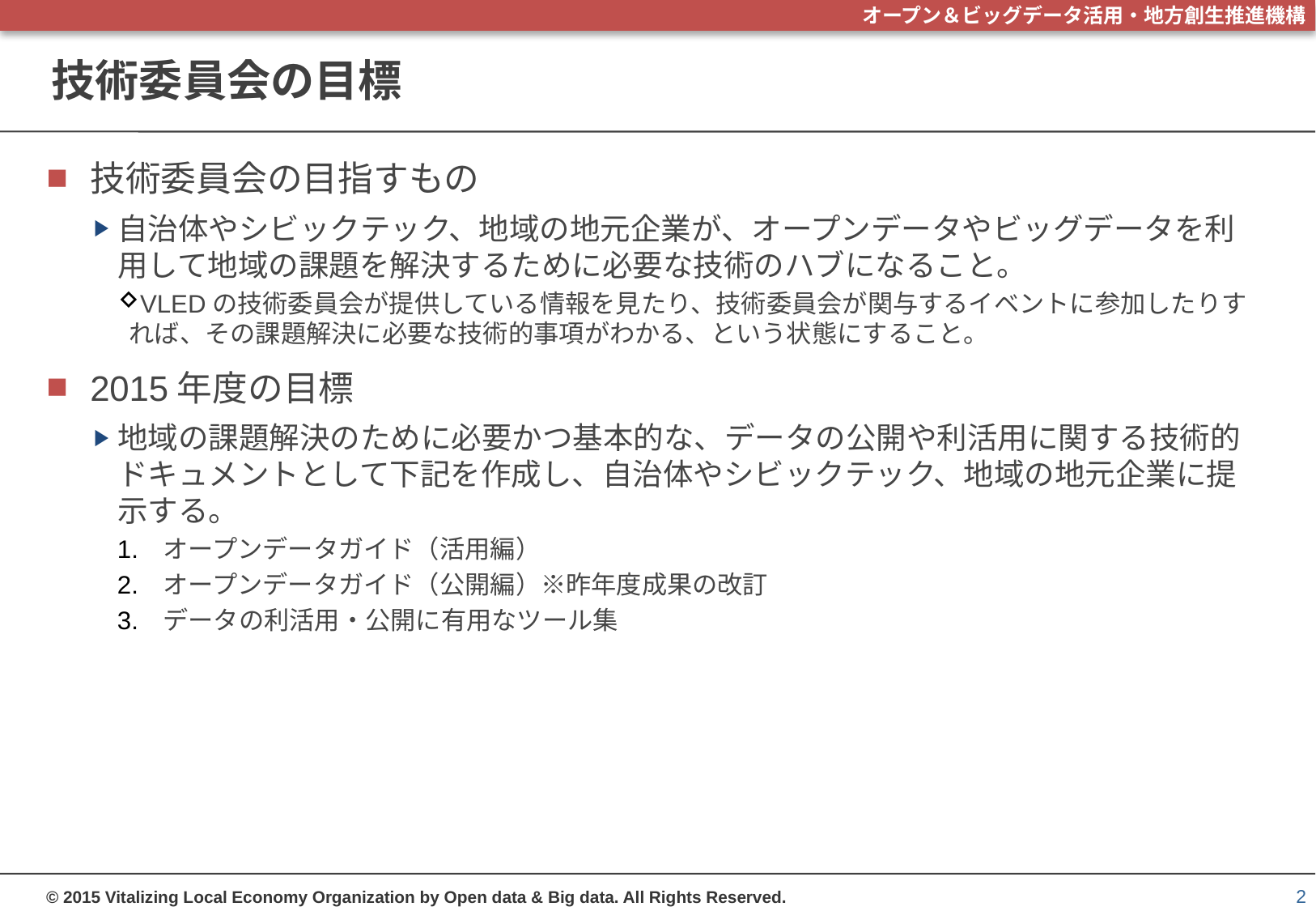

# 技術委員会の目標
技術委員会の目指すもの
自治体やシビックテック、地域の地元企業が、オープンデータやビッグデータを利用して地域の課題を解決するために必要な技術のハブになること。
VLEDの技術委員会が提供している情報を見たり、技術委員会が関与するイベントに参加したりすれば、その課題解決に必要な技術的事項がわかる、という状態にすること。
2015年度の目標
地域の課題解決のために必要かつ基本的な、データの公開や利活用に関する技術的ドキュメントとして下記を作成し、自治体やシビックテック、地域の地元企業に提示する。
オープンデータガイド（活用編）
オープンデータガイド（公開編）※昨年度成果の改訂
データの利活用・公開に有用なツール集

2